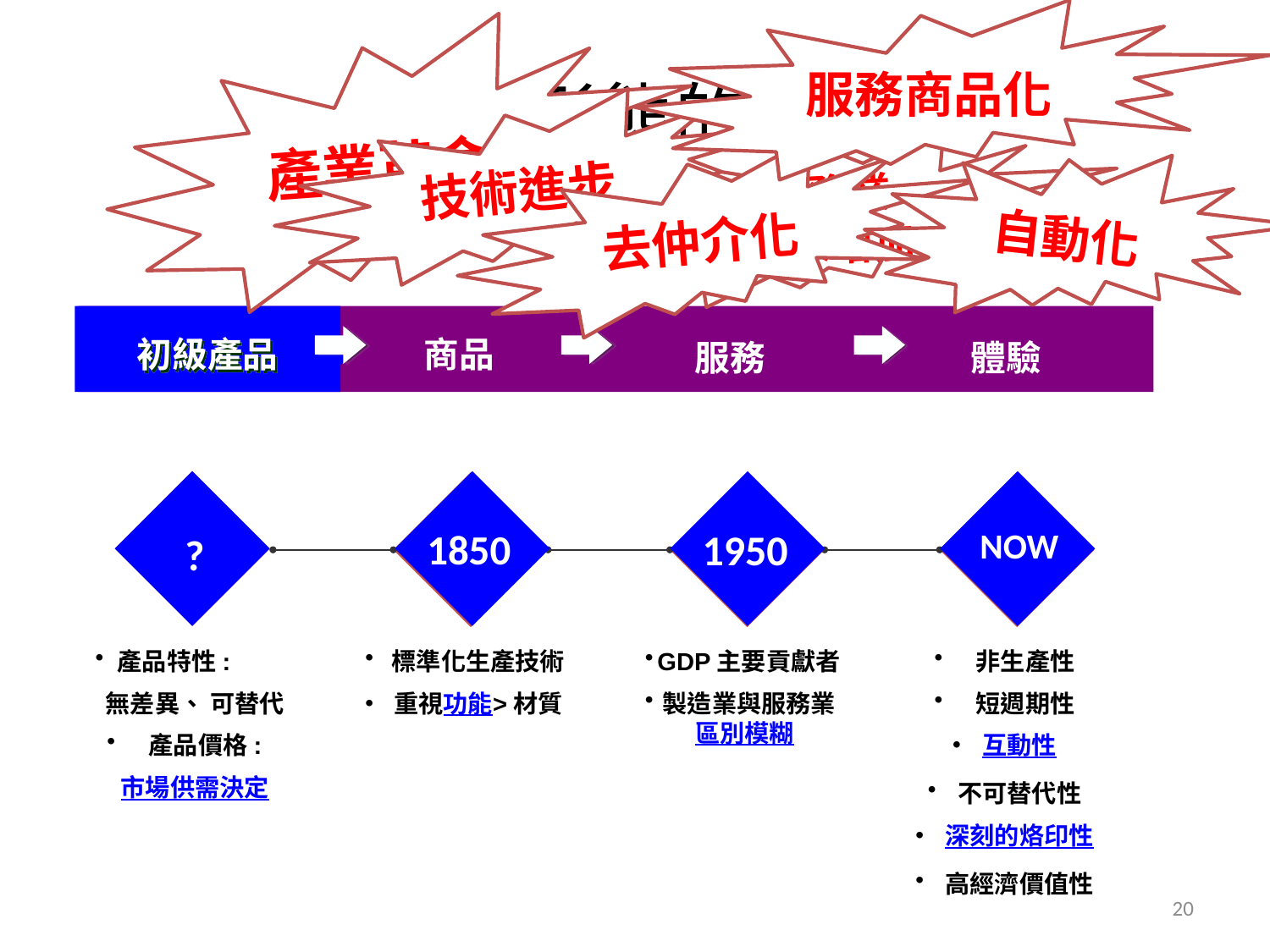

服務商品化
產業革命
# 經濟形態的演進
技術進步
服務業
需求增加
去仲介化
自動化

初級產品

商品

服務
體驗

?
1850
1950
NOW
?
?
 產品特性:
無差異、 可替代
 產品價格:
市場供需決定
標準化生產技術
重視功能>材質
GDP主要貢獻者
製造業與服務業區別模糊
 非生產性
 短週期性
互動性
不可替代性
深刻的烙印性
高經濟價值性
20